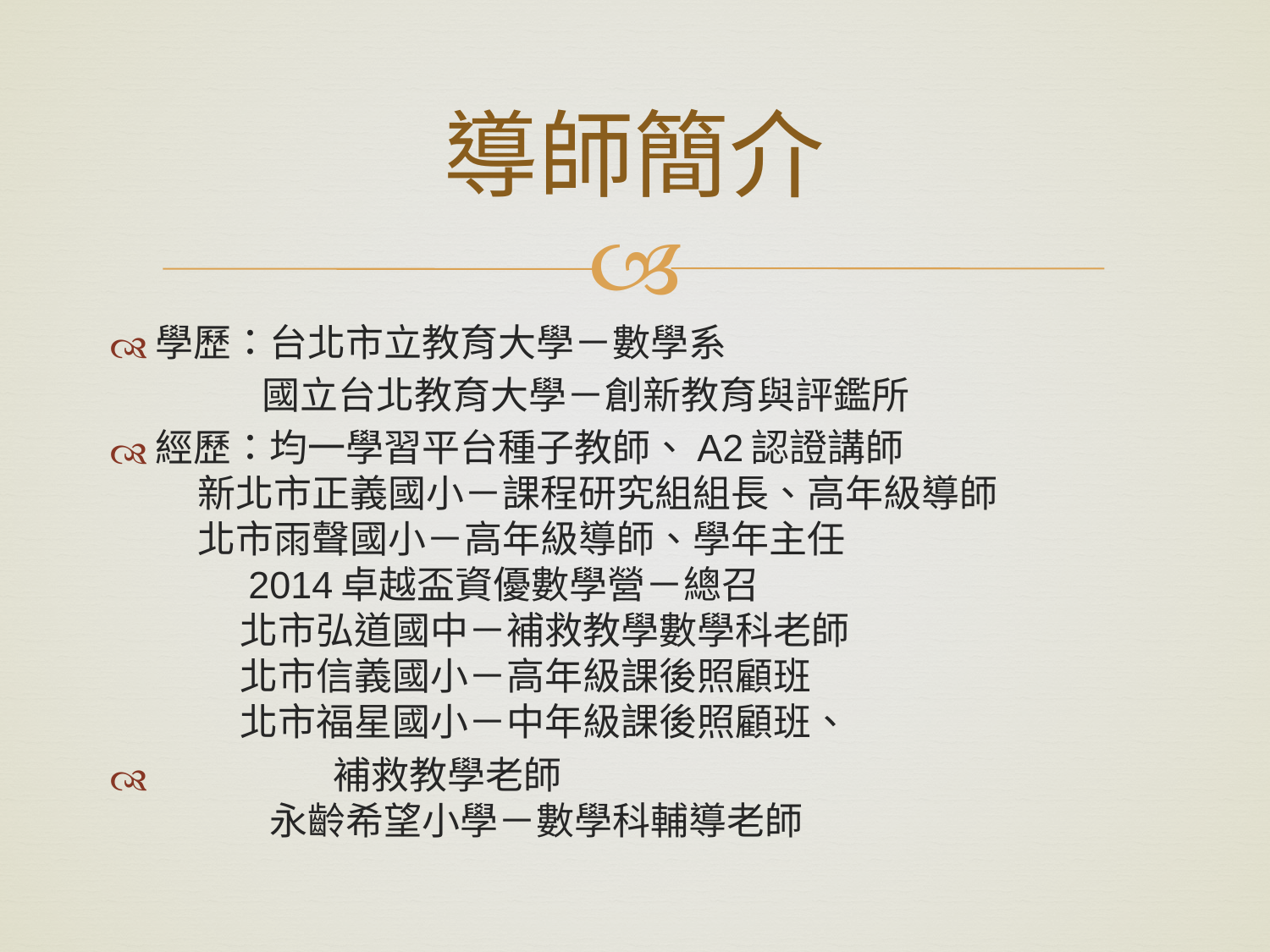

# 導師簡介
學歷：台北市立教育大學－數學系
　　　　國立台北教育大學－創新教育與評鑑所
經歷：均一學習平台種子教師、A2認證講師
     新北市正義國小－課程研究組組長、高年級導師
     北市雨聲國小－高年級導師、學年主任
　　 2014卓越盃資優數學營－總召
　　 北市弘道國中－補救教學數學科老師
　　 北市信義國小－高年級課後照顧班
　　 北市福星國小－中年級課後照顧班、
                    補救教學老師
　　　永齡希望小學－數學科輔導老師